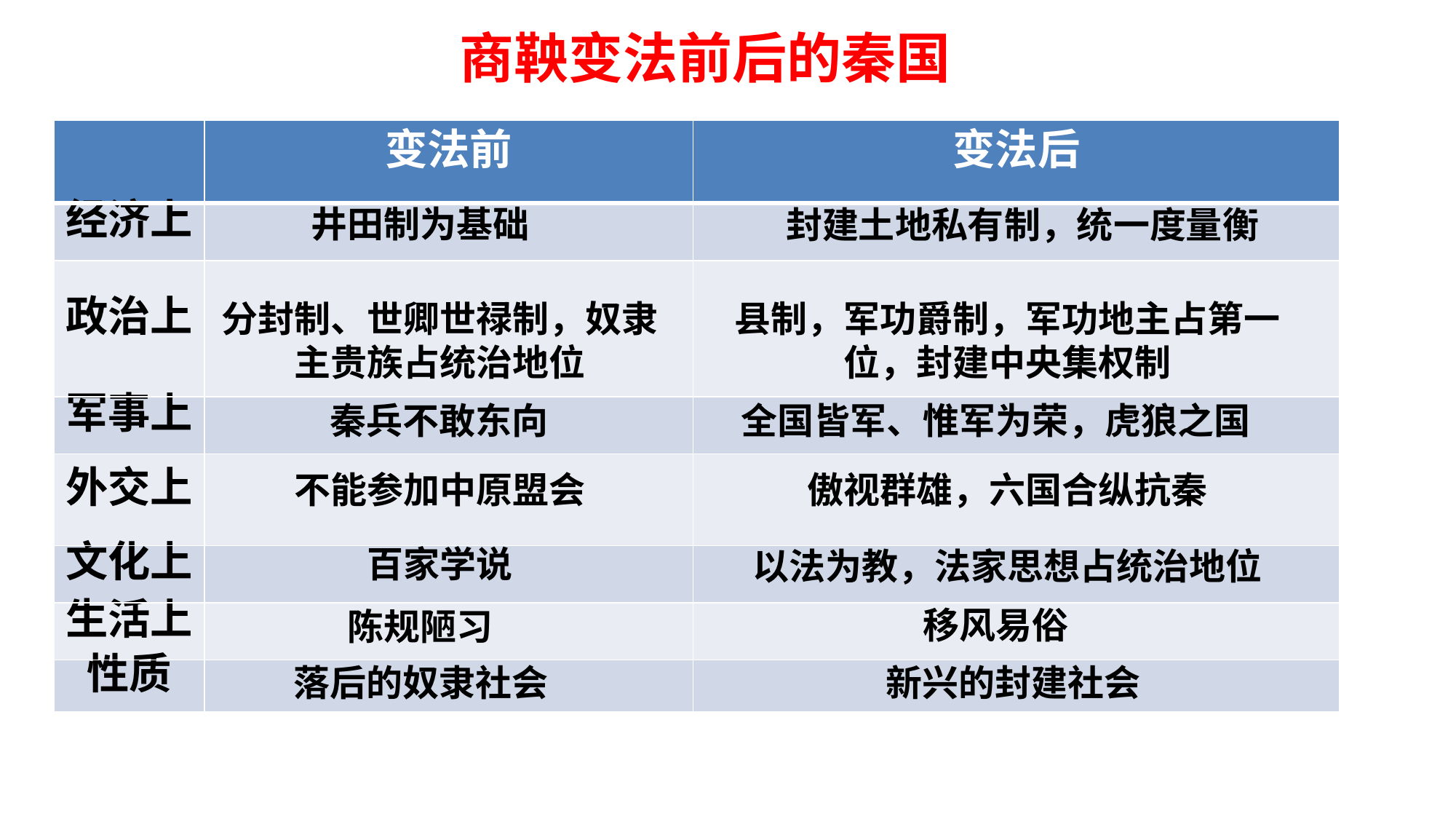

商鞅变法前后的秦国

|  | 变法前 | 变法后 |
| --- | --- | --- |
| 经济上 |  |  |
| 政治上 |  |  |
| 军事上 |  |  |
| 外交上 |  |  |
| 文化上 |  |  |
| 生活上 |  |  |
| 性质 |  |  |
井田制为基础
封建土地私有制，统一度量衡
分封制、世卿世禄制，奴隶主贵族占统治地位
县制，军功爵制，军功地主占第一位，封建中央集权制
全国皆军、惟军为荣，虎狼之国
秦兵不敢东向
不能参加中原盟会
傲视群雄，六国合纵抗秦
百家学说
以法为教，法家思想占统治地位
移风易俗
陈规陋习
落后的奴隶社会
新兴的封建社会